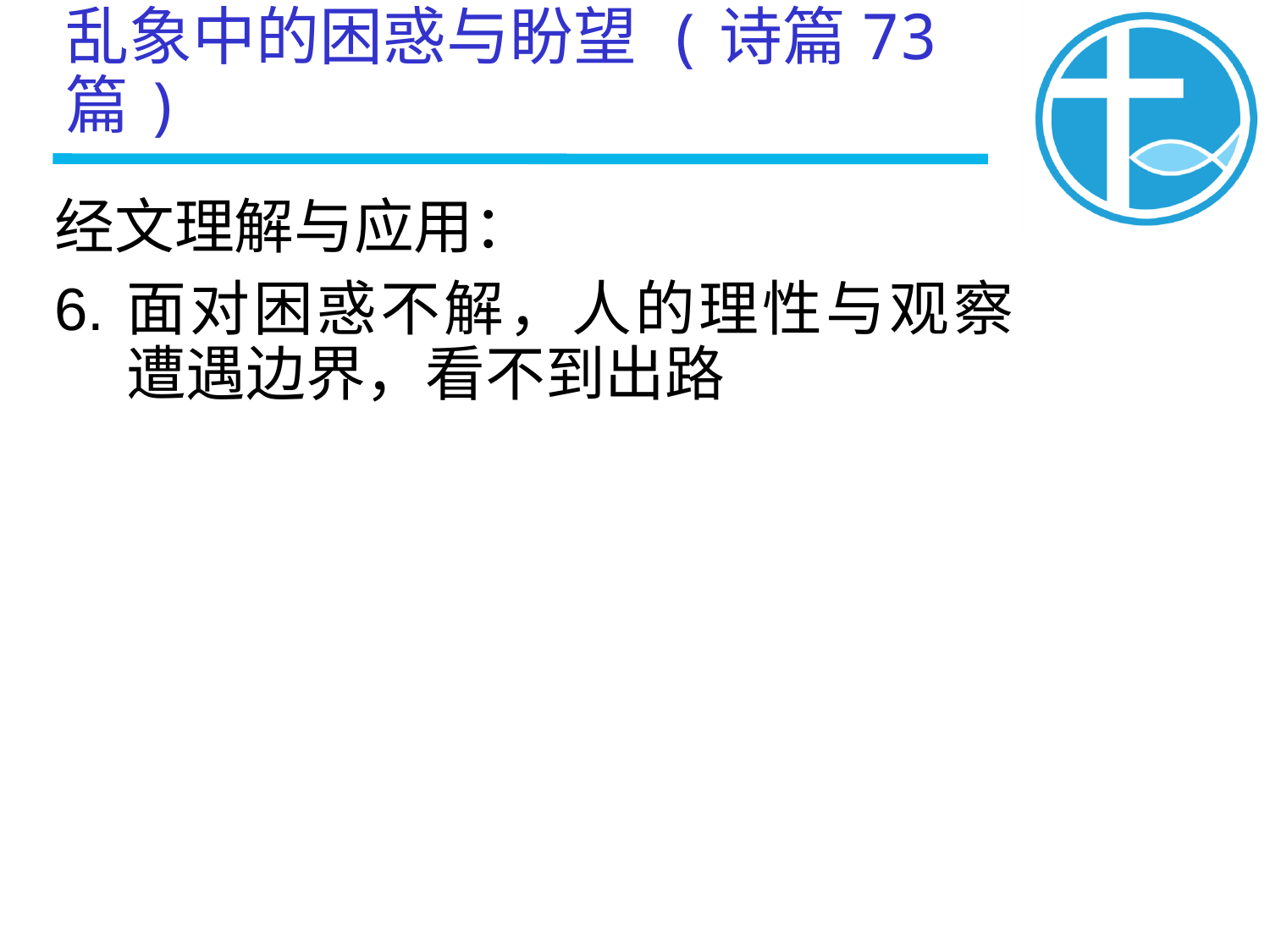

乱象中的困惑与盼望 (诗篇73篇)
经文理解与应用：
面对困惑不解，人的理性与观察遭遇边界，看不到出路